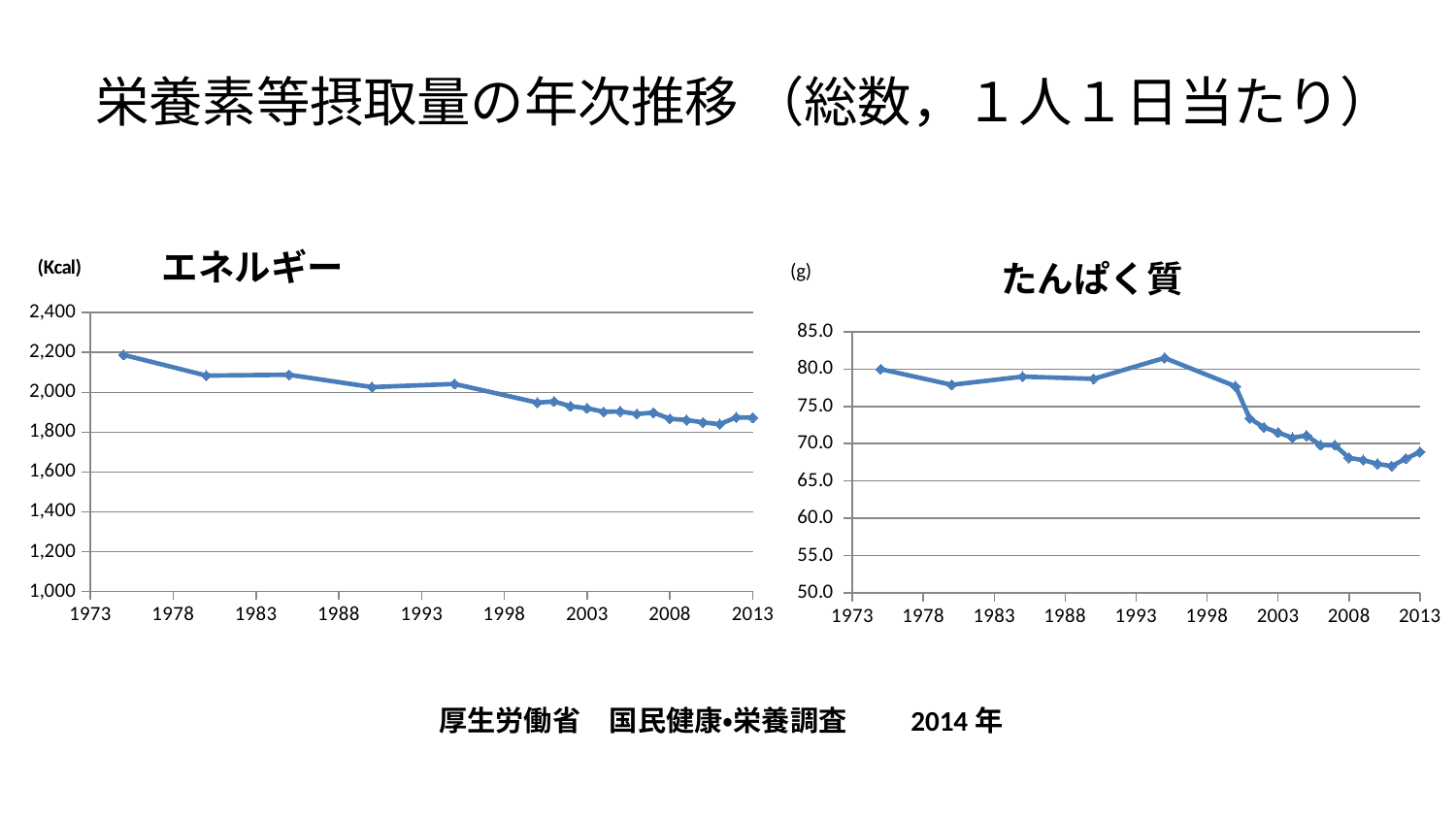

# 栄養素等摂取量の年次推移 （総数，１人１日当たり）

### Chart:

| Category | エネルギー　　　　　　　　 |
|---|---|

### Chart:

| Category | たんぱく質 |
|---|---|
厚生労働省　国民健康・栄養調査　　2014年